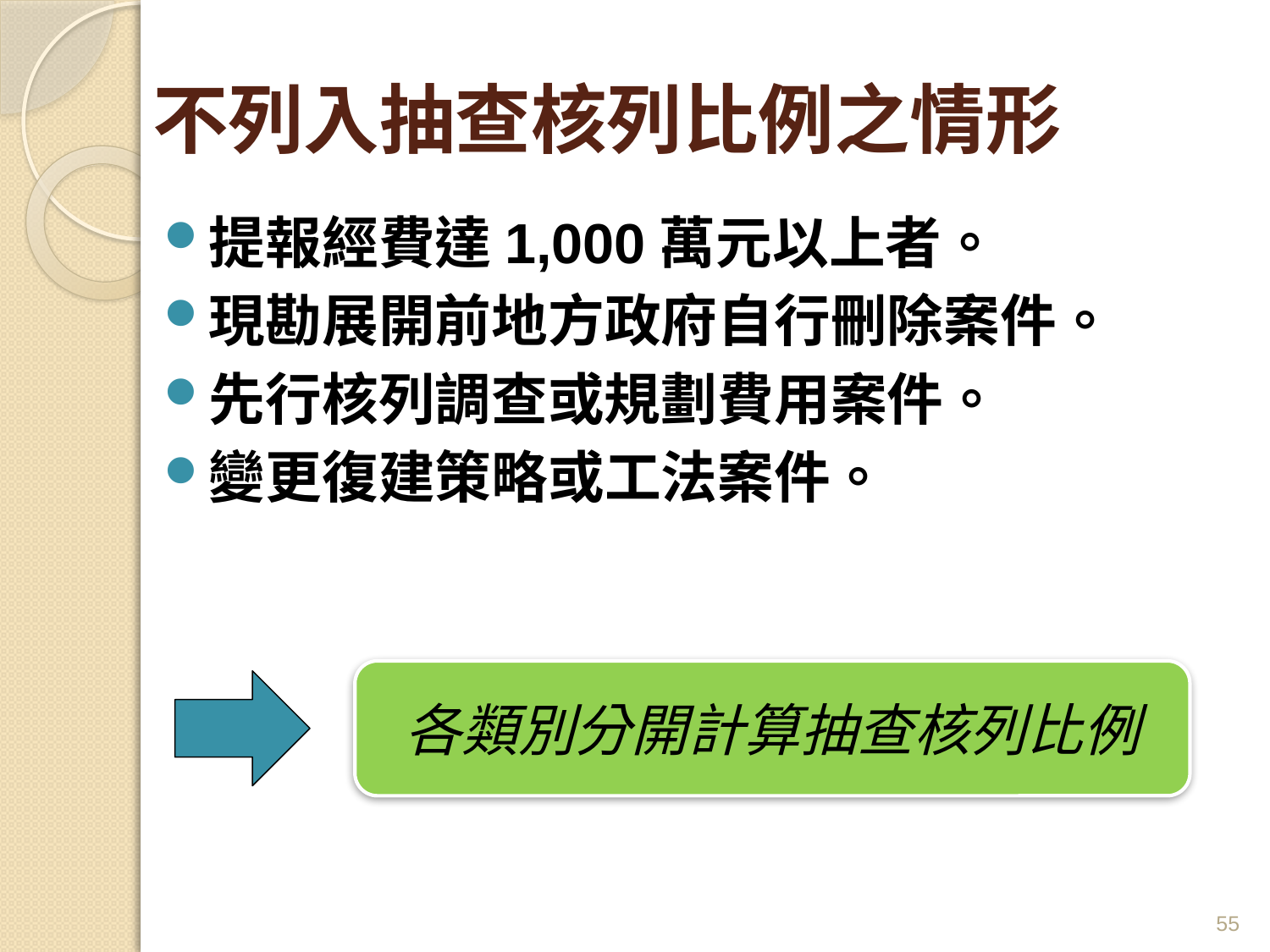

# 不列入抽查核列比例之情形
提報經費達1,000萬元以上者。
現勘展開前地方政府自行刪除案件。
先行核列調查或規劃費用案件。
變更復建策略或工法案件。

各類別分開計算抽查核列比例

55